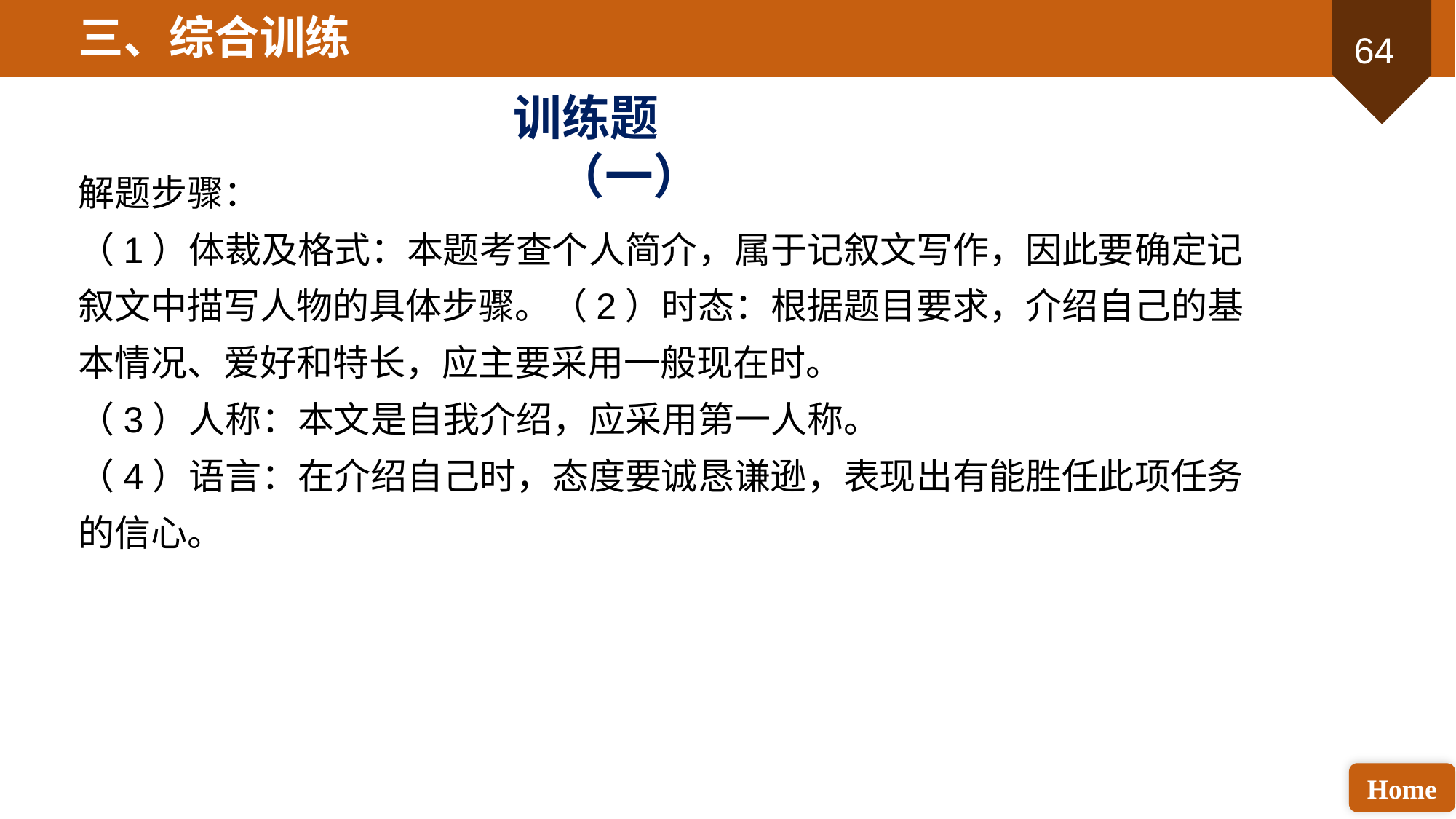

三、综合训练
训练题（一）
解题步骤：
（1）体裁及格式：本题考查个人简介，属于记叙文写作，因此要确定记叙文中描写人物的具体步骤。（2）时态：根据题目要求，介绍自己的基本情况、爱好和特长，应主要采用一般现在时。
（3）人称：本文是自我介绍，应采用第一人称。
（4）语言：在介绍自己时，态度要诚恳谦逊，表现出有能胜任此项任务的信心。